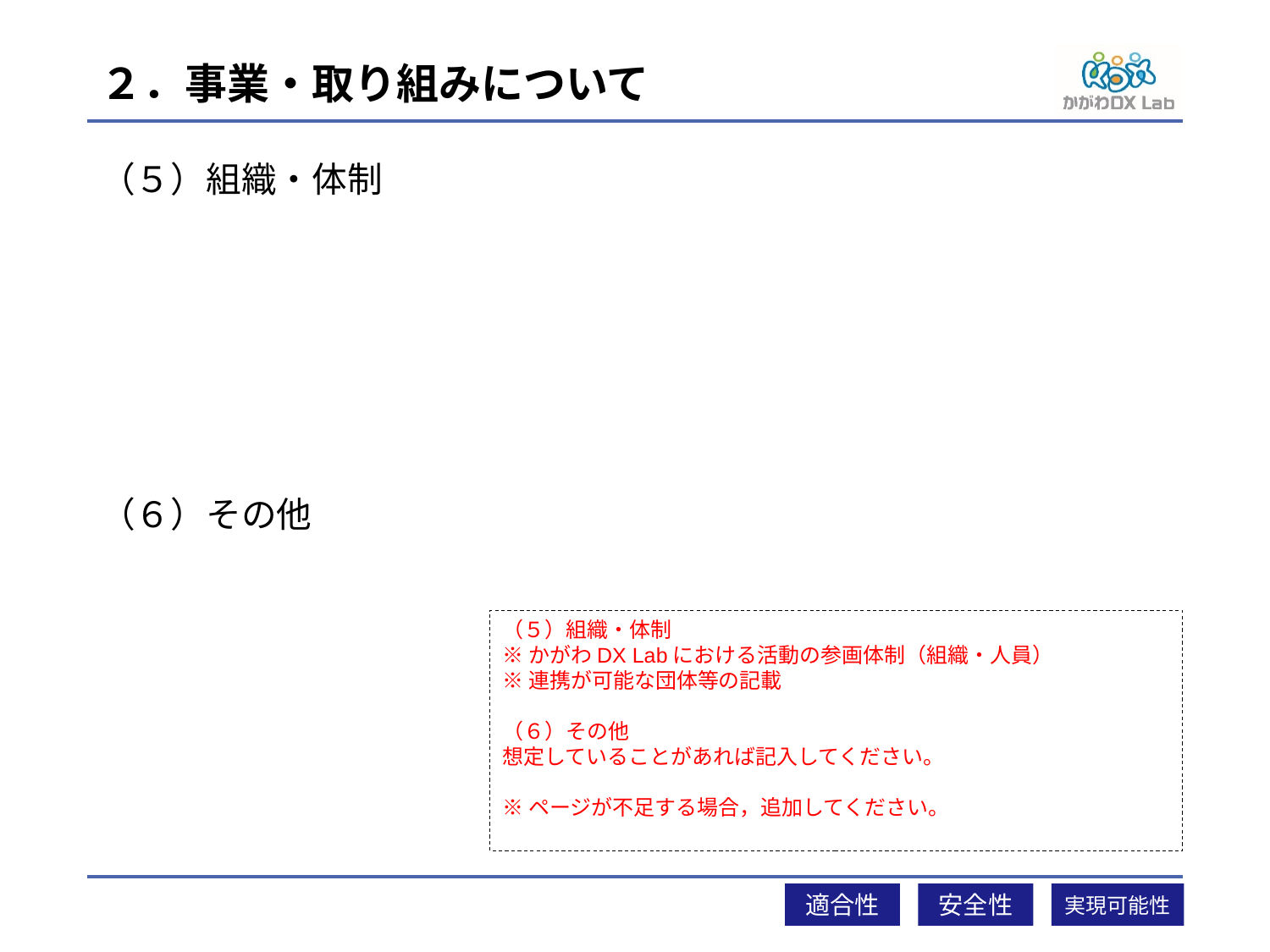

# ２．事業・取り組みについて
（５）組織・体制

（６）その他

（５）組織・体制
※かがわDX Labにおける活動の参画体制（組織・人員）
※連携が可能な団体等の記載

（６）その他
想定していることがあれば記入してください。

※ページが不足する場合，追加してください。

適合性
安全性
実現可能性